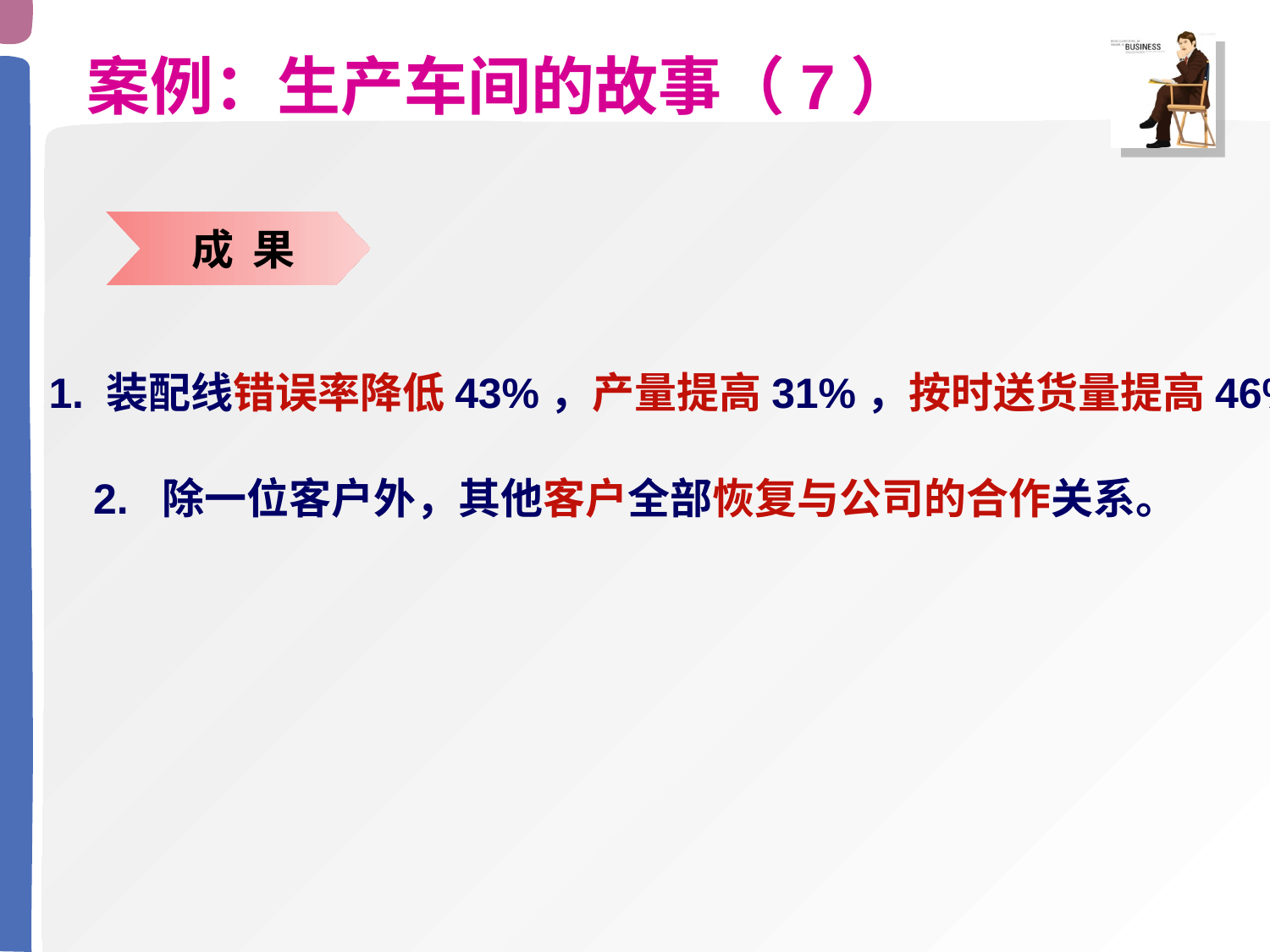

案例：生产车间的故事（7）
   成  果
1. 装配线错误率降低43%，产量提高31%，按时送货量提高46%。
2.  除一位客户外，其他客户全部恢复与公司的合作关系。